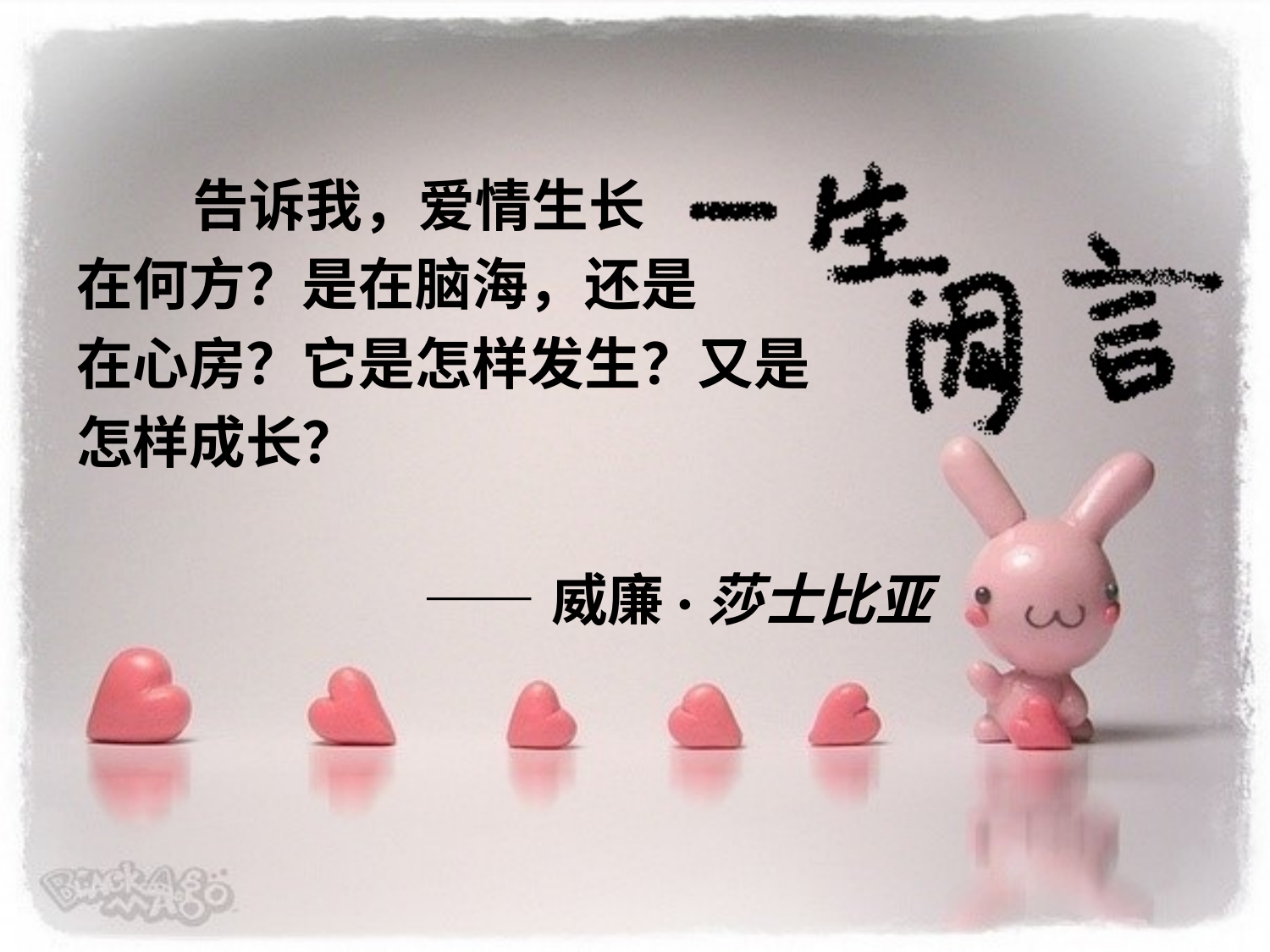

告诉我，爱情生长
在何方？是在脑海，还是
在心房？它是怎样发生？又是
怎样成长？

                           ——威廉·莎士比亚